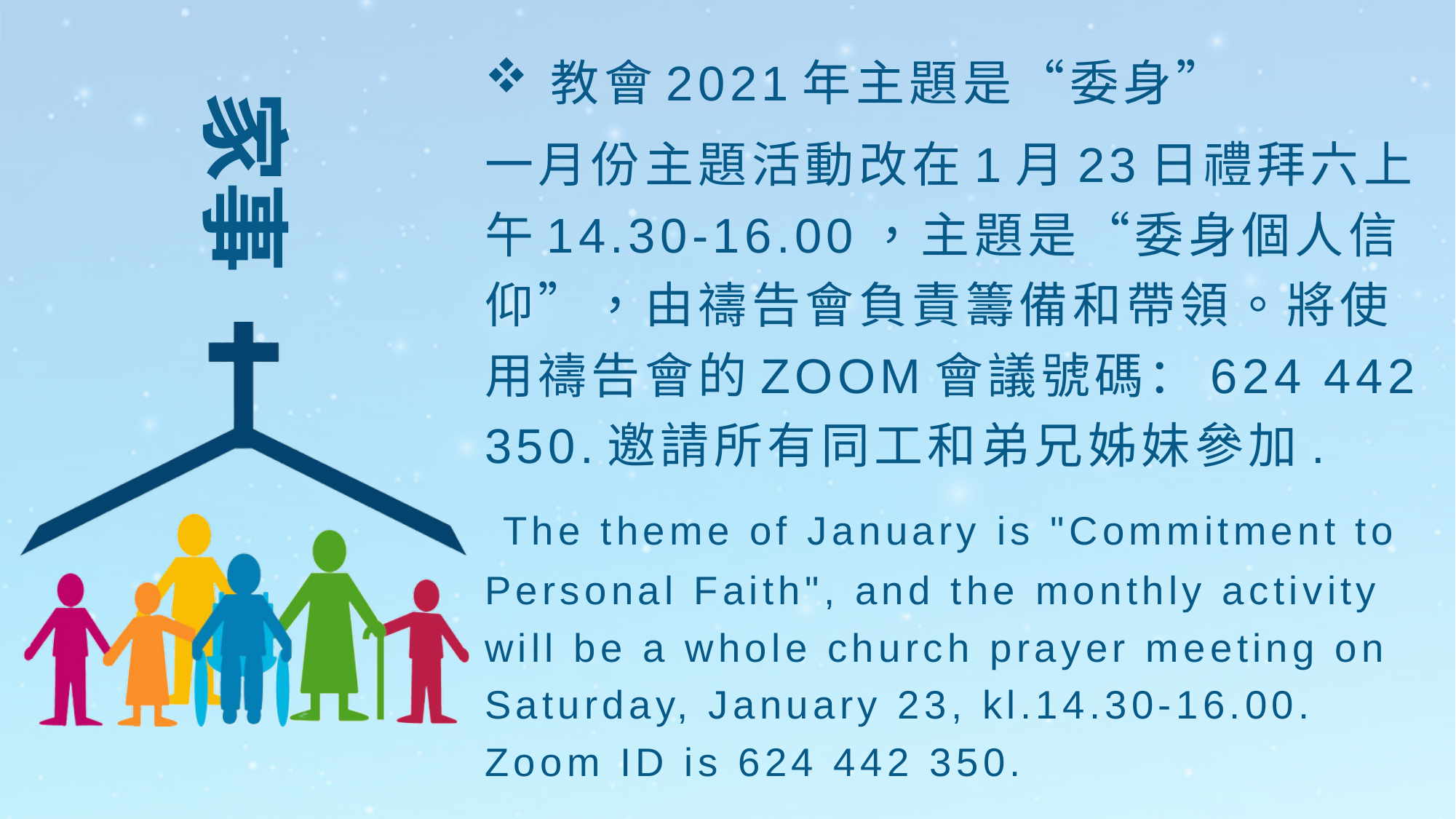

教會2021年主題是“委身”
一月份主題活動改在1月23日禮拜六上午14.30-16.00，主題是“委身個人信仰”，由禱告會負責籌備和帶領。將使用禱告會的ZOOM會議號碼：624 442 350.邀請所有同工和弟兄姊妹參加.
 The theme of January is "Commitment to Personal Faith", and the monthly activity will be a whole church prayer meeting on Saturday, January 23, kl.14.30-16.00. Zoom ID is 624 442 350.